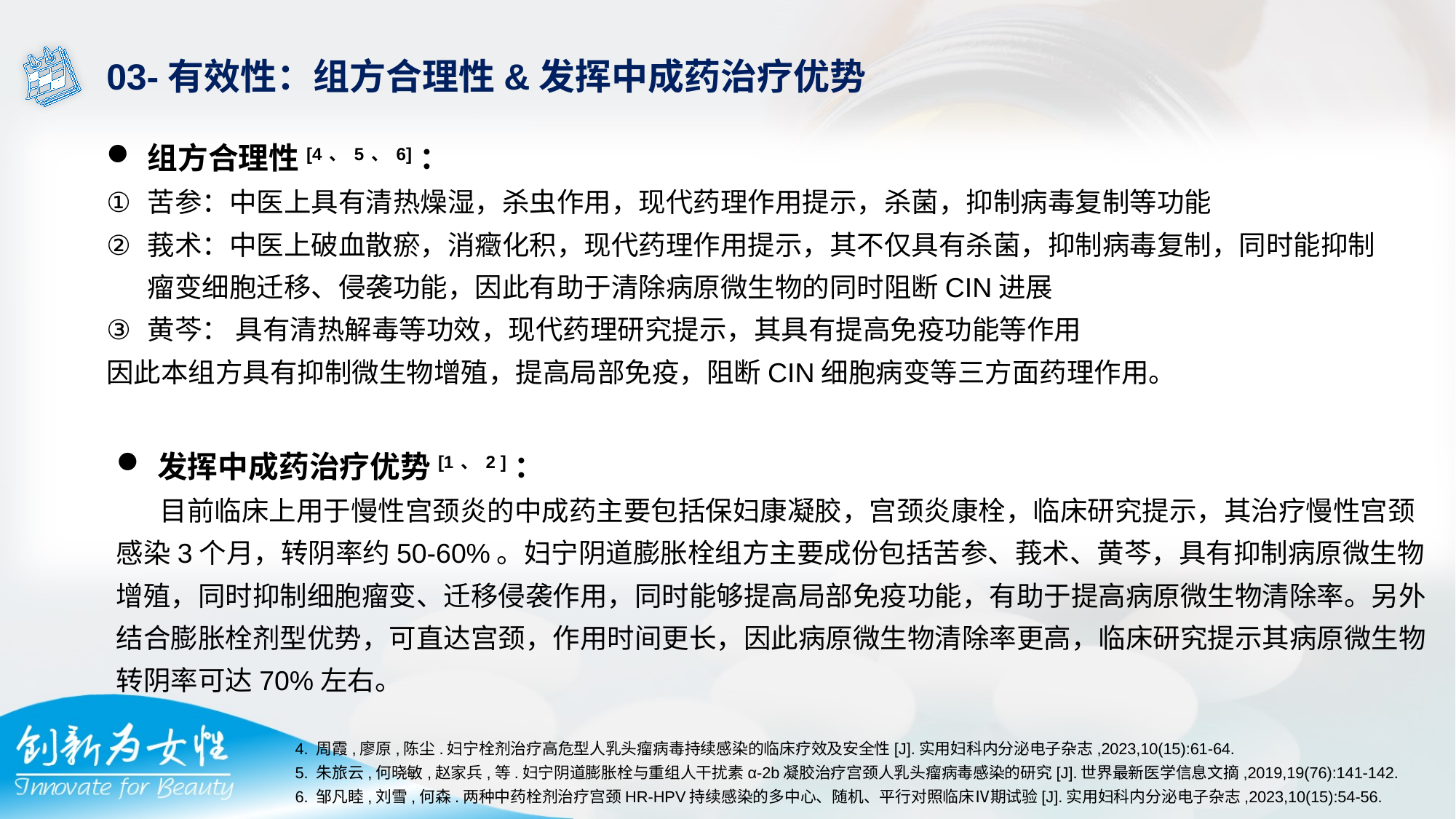

03-有效性：组方合理性&发挥中成药治疗优势
组方合理性[4、5、6]：
苦参：中医上具有清热燥湿，杀虫作用，现代药理作用提示，杀菌，抑制病毒复制等功能
莪术：中医上破血散瘀，消癥化积，现代药理作用提示，其不仅具有杀菌，抑制病毒复制，同时能抑制瘤变细胞迁移、侵袭功能，因此有助于清除病原微生物的同时阻断CIN进展
黄芩： 具有清热解毒等功效，现代药理研究提示，其具有提高免疫功能等作用
因此本组方具有抑制微生物增殖，提高局部免疫，阻断CIN细胞病变等三方面药理作用。
发挥中成药治疗优势[1、2 ]：
      目前临床上用于慢性宫颈炎的中成药主要包括保妇康凝胶，宫颈炎康栓，临床研究提示，其治疗慢性宫颈感染3个月，转阴率约50-60%。妇宁阴道膨胀栓组方主要成份包括苦参、莪术、黄芩，具有抑制病原微生物增殖，同时抑制细胞瘤变、迁移侵袭作用，同时能够提高局部免疫功能，有助于提高病原微生物清除率。另外结合膨胀栓剂型优势，可直达宫颈，作用时间更长，因此病原微生物清除率更高，临床研究提示其病原微生物转阴率可达70%左右。
4. 周霞,廖原,陈尘.妇宁栓剂治疗高危型人乳头瘤病毒持续感染的临床疗效及安全性[J].实用妇科内分泌电子杂志,2023,10(15):61-64.
5. 朱旅云,何晓敏,赵家兵,等.妇宁阴道膨胀栓与重组人干扰素α-2b凝胶治疗宫颈人乳头瘤病毒感染的研究[J].世界最新医学信息文摘,2019,19(76):141-142.
6. 邹凡睦,刘雪,何森.两种中药栓剂治疗宫颈HR-HPV持续感染的多中心、随机、平行对照临床Ⅳ期试验[J].实用妇科内分泌电子杂志,2023,10(15):54-56.